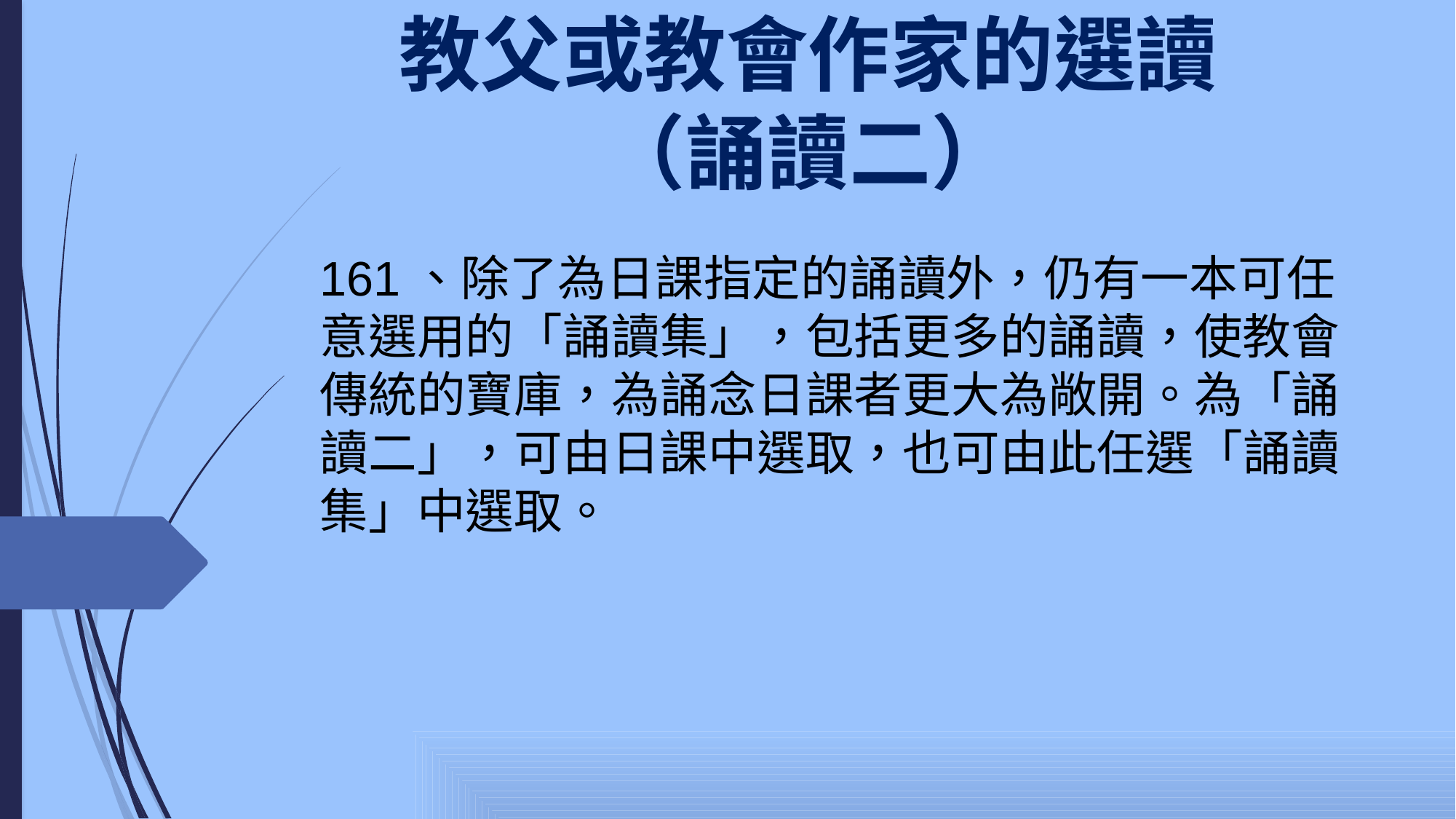

# 教父或教會作家的選讀 （誦讀二）
161、除了為日課指定的誦讀外，仍有一本可任意選用的「誦讀集」，包括更多的誦讀，使教會傳統的寶庫，為誦念日課者更大為敞開。為「誦讀二」，可由日課中選取，也可由此任選「誦讀集」中選取。